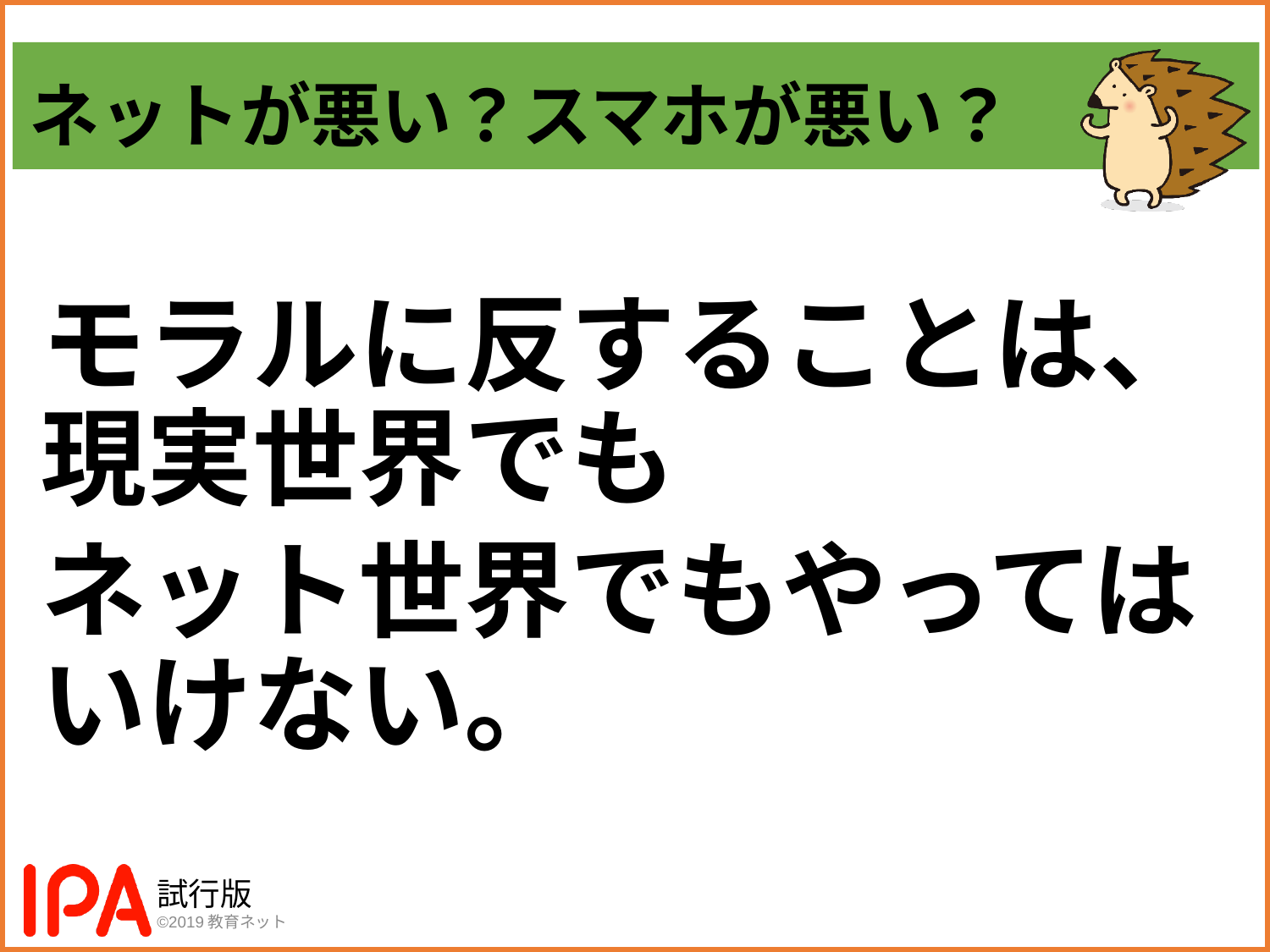

# ネットが悪い？スマホが悪い？
モラルに反することは、現実世界でも
ネット世界でもやってはいけない。